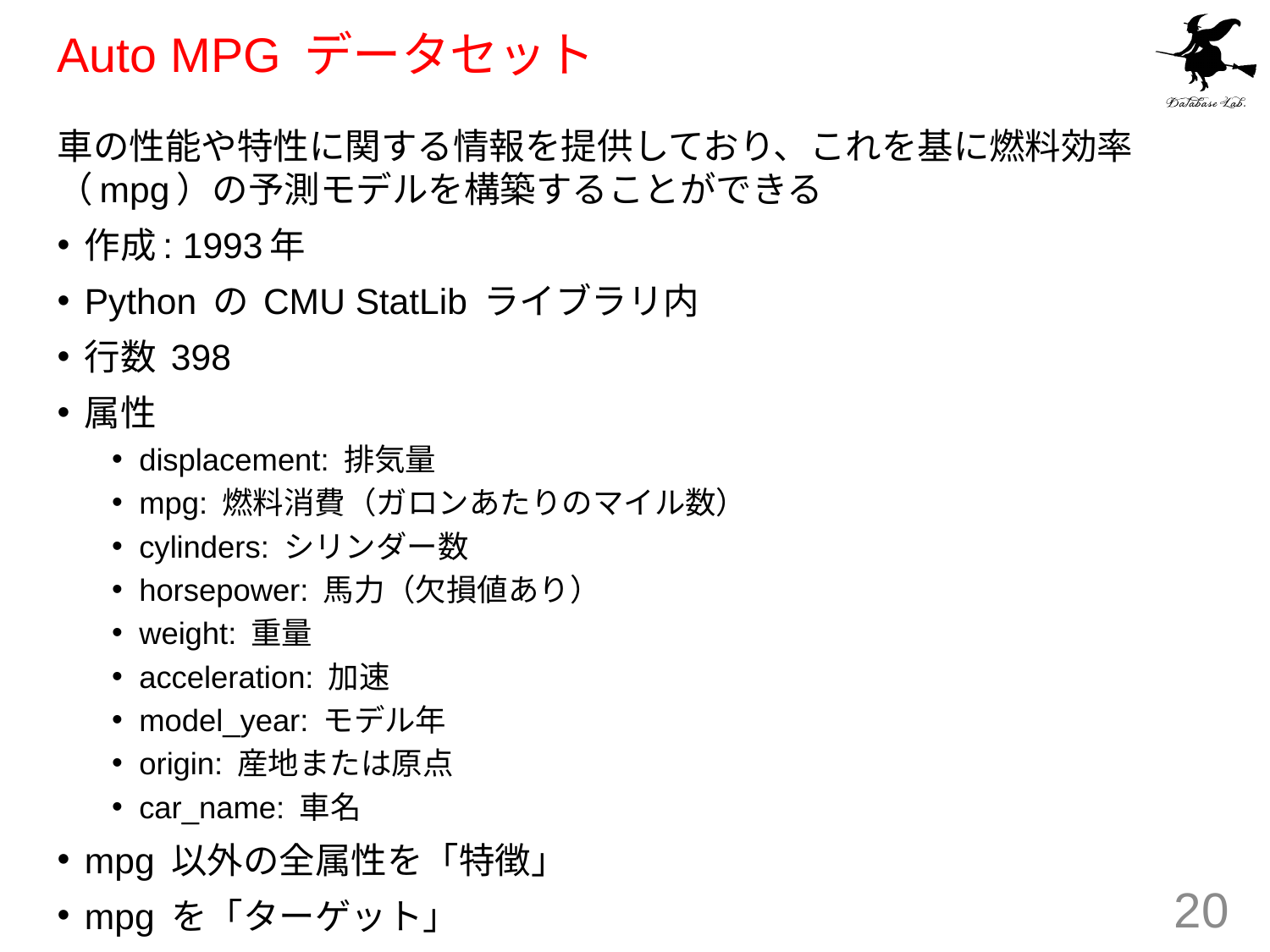

# Auto MPG データセット
車の性能や特性に関する情報を提供しており、これを基に燃料効率（mpg）の予測モデルを構築することができる
作成: 1993年
Python の CMU StatLib ライブラリ内
行数 398
属性
displacement: 排気量
mpg: 燃料消費（ガロンあたりのマイル数）
cylinders: シリンダー数
horsepower: 馬力（欠損値あり）
weight: 重量
acceleration: 加速
model_year: モデル年
origin: 産地または原点
car_name: 車名
mpg 以外の全属性を「特徴」
mpg を「ターゲット」
20